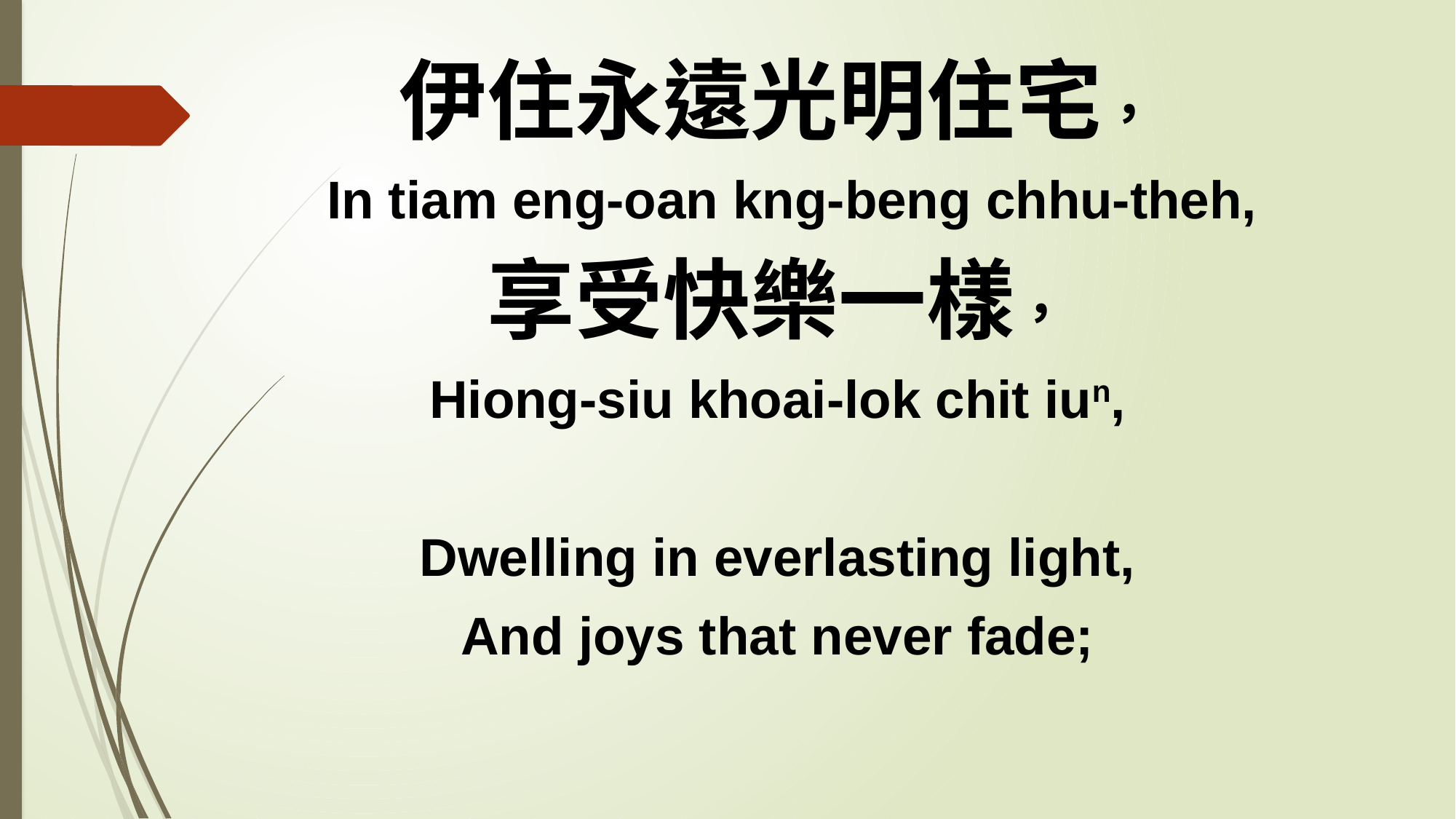

伊住永遠光明住宅，
  In tiam eng-oan kng-beng chhu-theh,
享受快樂一樣，
Hiong-siu khoai-lok chit iun,

Dwelling in everlasting light,
And joys that never fade;